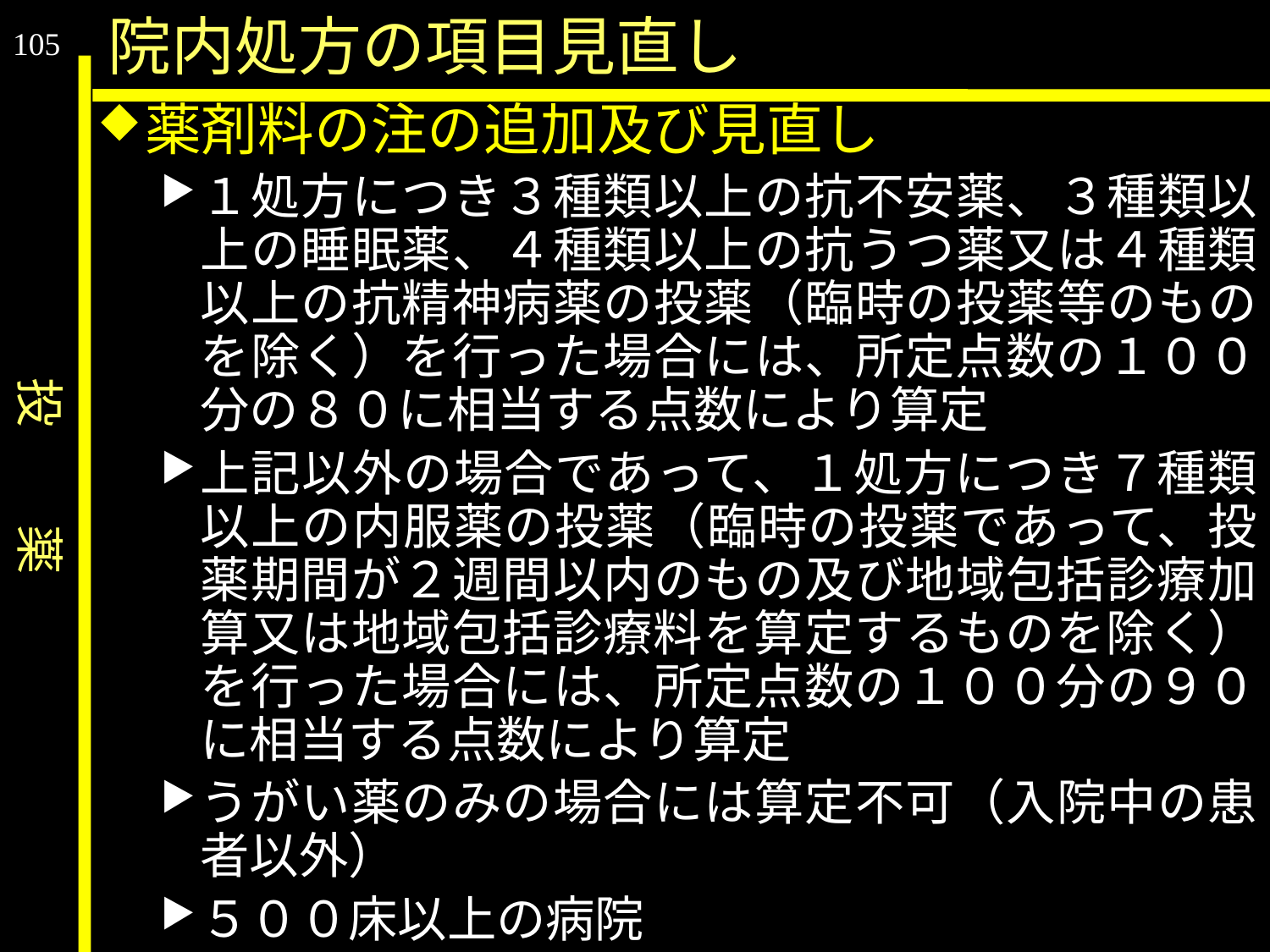

投　　薬
院内処方の項目見直し
105

薬剤料の注の追加及び見直し
１処方につき３種類以上の抗不安薬、３種類以上の睡眠薬、４種類以上の抗うつ薬又は４種類以上の抗精神病薬の投薬（臨時の投薬等のものを除く）を行った場合には、所定点数の１００分の８０に相当する点数により算定
上記以外の場合であって、１処方につき７種類以上の内服薬の投薬（臨時の投薬であって、投薬期間が２週間以内のもの及び地域包括診療加算又は地域包括診療料を算定するものを除く）を行った場合には、所定点数の１００分の９０に相当する点数により算定
うがい薬のみの場合には算定不可（入院中の患者以外）
５００床以上の病院
初診料の注２又は注３、外来診療料の注２又は注３を算定する保険医療機関において、別に厚生労働大臣が定める薬剤を除き、１処方につき投与期間が３０日以上の投薬を行った場合には、所定点数の１００分の６０に相当する点数により算定